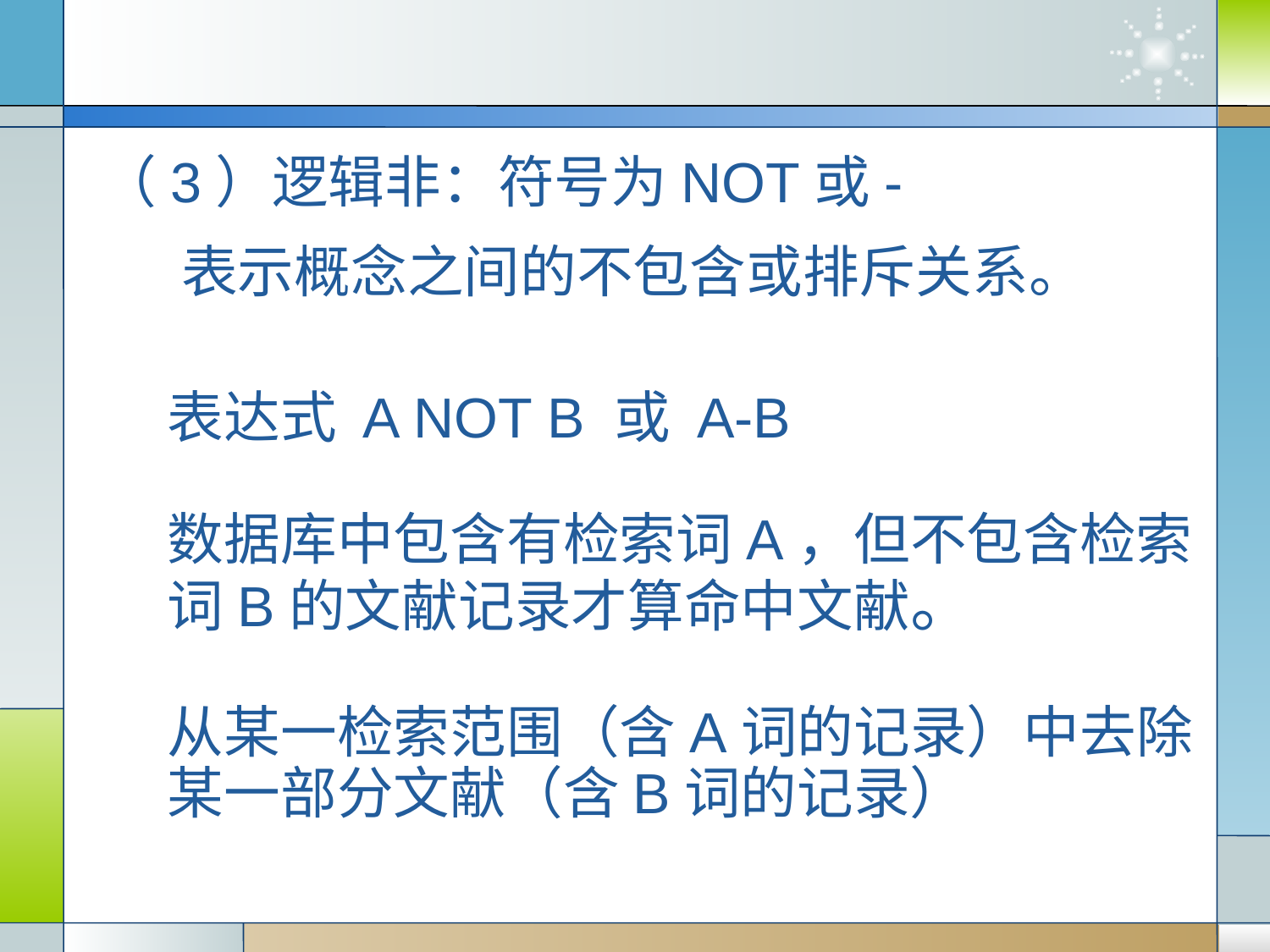

（3）逻辑非：符号为NOT或-
表示概念之间的不包含或排斥关系。
表达式 A NOT B 或 A-B

数据库中包含有检索词A，但不包含检索词B的文献记录才算命中文献。
从某一检索范围（含A词的记录）中去除某一部分文献（含B词的记录）